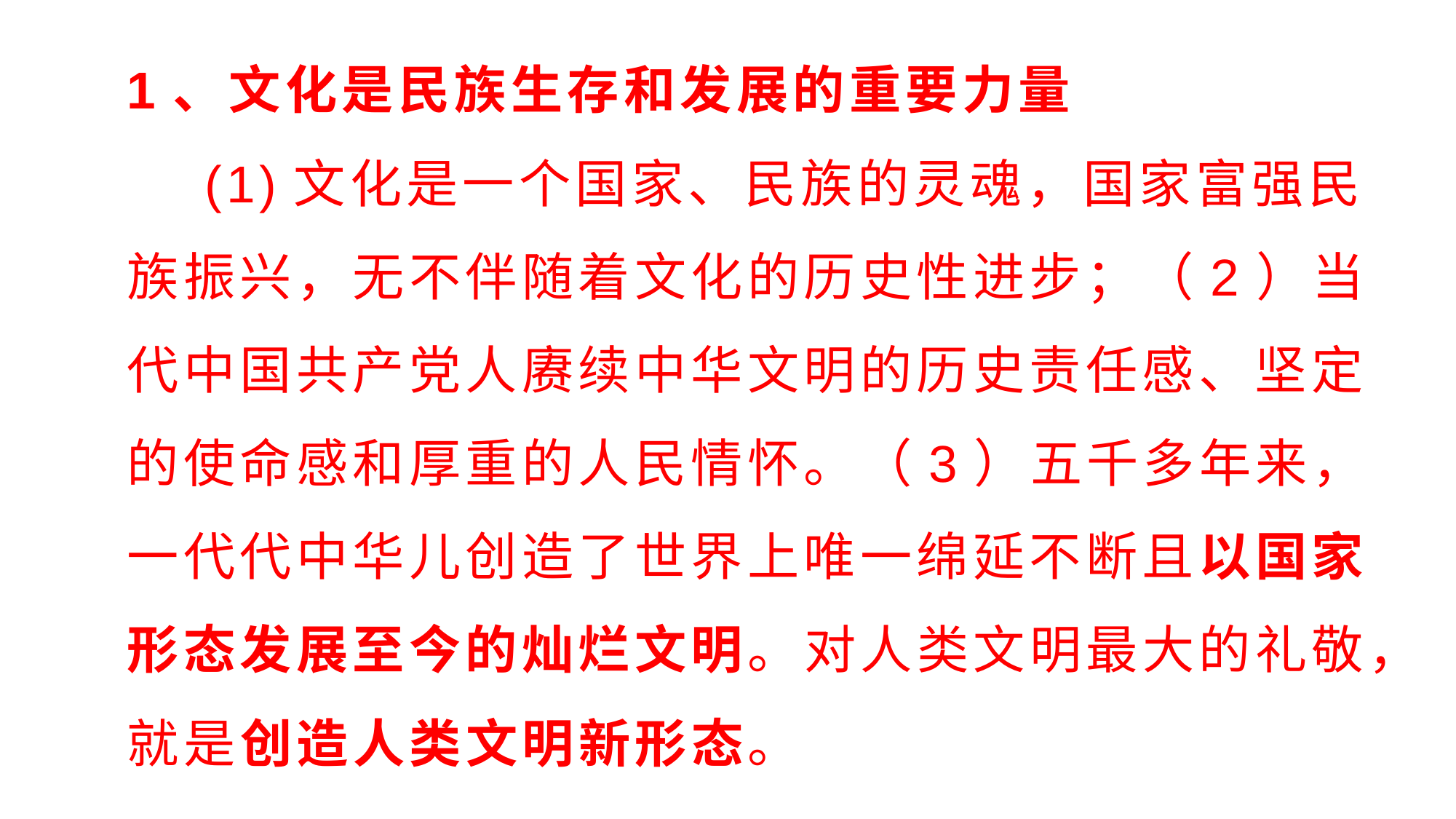

# 1、文化是民族生存和发展的重要力量 (1)文化是一个国家、民族的灵魂，国家富强民族振兴，无不伴随着文化的历史性进步；（2）当代中国共产党人赓续中华文明的历史责任感、坚定的使命感和厚重的人民情怀。（3）五千多年来，一代代中华儿创造了世界上唯一绵延不断且以国家形态发展至今的灿烂文明。对人类文明最大的礼敬，就是创造人类文明新形态。